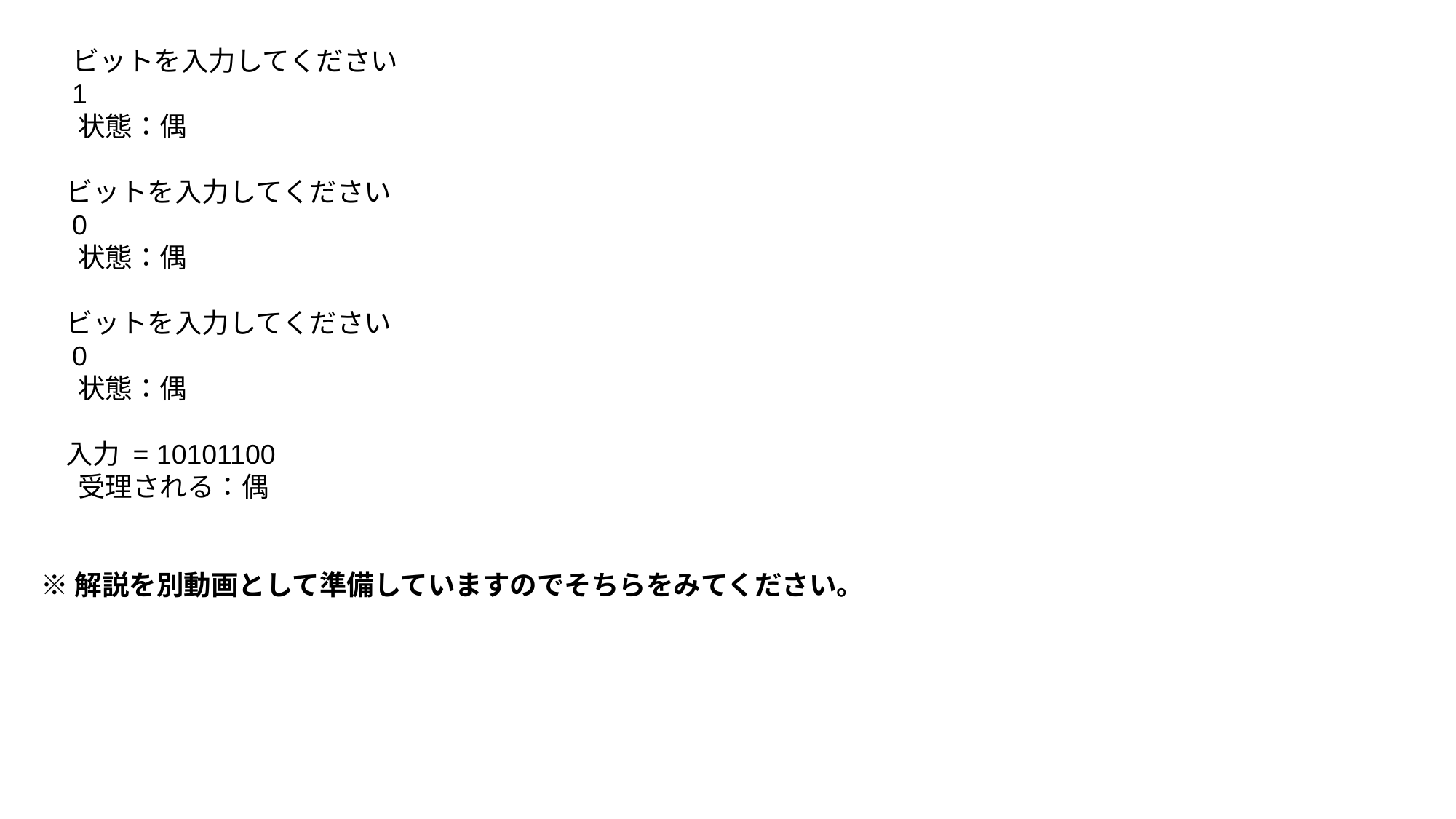

ビットを入力してください
    1
    状態：偶
    ビットを入力してください
    0
    状態：偶
    ビットを入力してください
    0
    状態：偶
    入力 = 10101100
    受理される：偶

※解説を別動画として準備していますのでそちらをみてください。